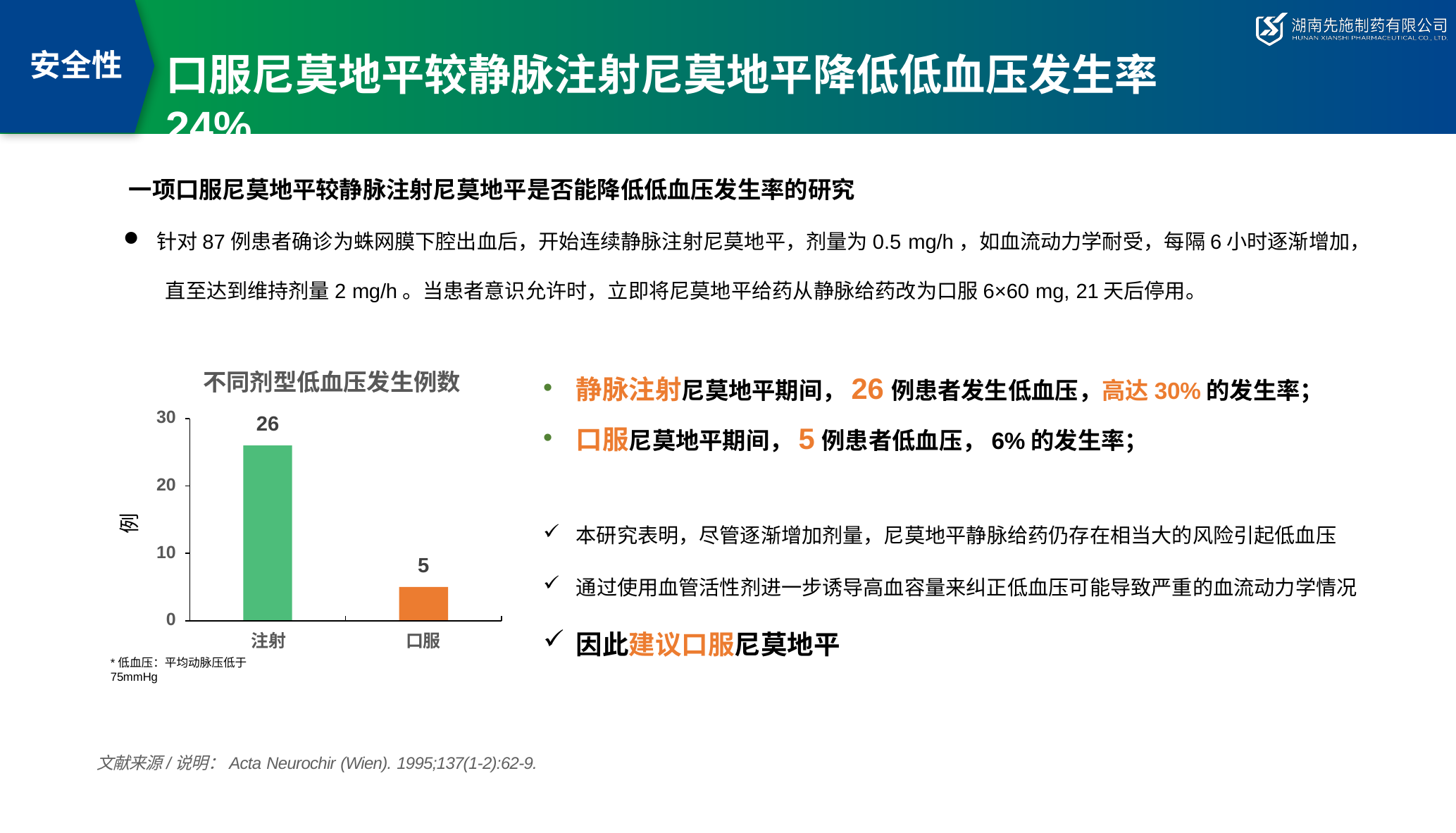

# 口服尼莫地平较静脉注射尼莫地平降低低血压发生率24%
安全性

一项口服尼莫地平较静脉注射尼莫地平是否能降低低血压发生率的研究
针对87例患者确诊为蛛网膜下腔出血后，开始连续静脉注射尼莫地平，剂量为0.5 mg/h，如血流动力学耐受，每隔6小时逐渐增加，  直至达到维持剂量2 mg/h。当患者意识允许时，立即将尼莫地平给药从静脉给药改为口服6×60 mg, 21天后停用。
静脉注射尼莫地平期间，26例患者发生低血压，高达30%的发生率；
口服尼莫地平期间，5例患者低血压，6%的发生率；
不同剂型低血压发生例数
26
30

20
例
本研究表明，尽管逐渐增加剂量，尼莫地平静脉给药仍存在相当大的风险引起低血压
10
5
通过使用血管活性剂进一步诱导高血容量来纠正低血压可能导致严重的血流动力学情况
0
注射
*低血压：平均动脉压低于75mmHg
因此建议口服尼莫地平
口服
文献来源/说明：Acta Neurochir (Wien). 1995;137(1-2):62-9.